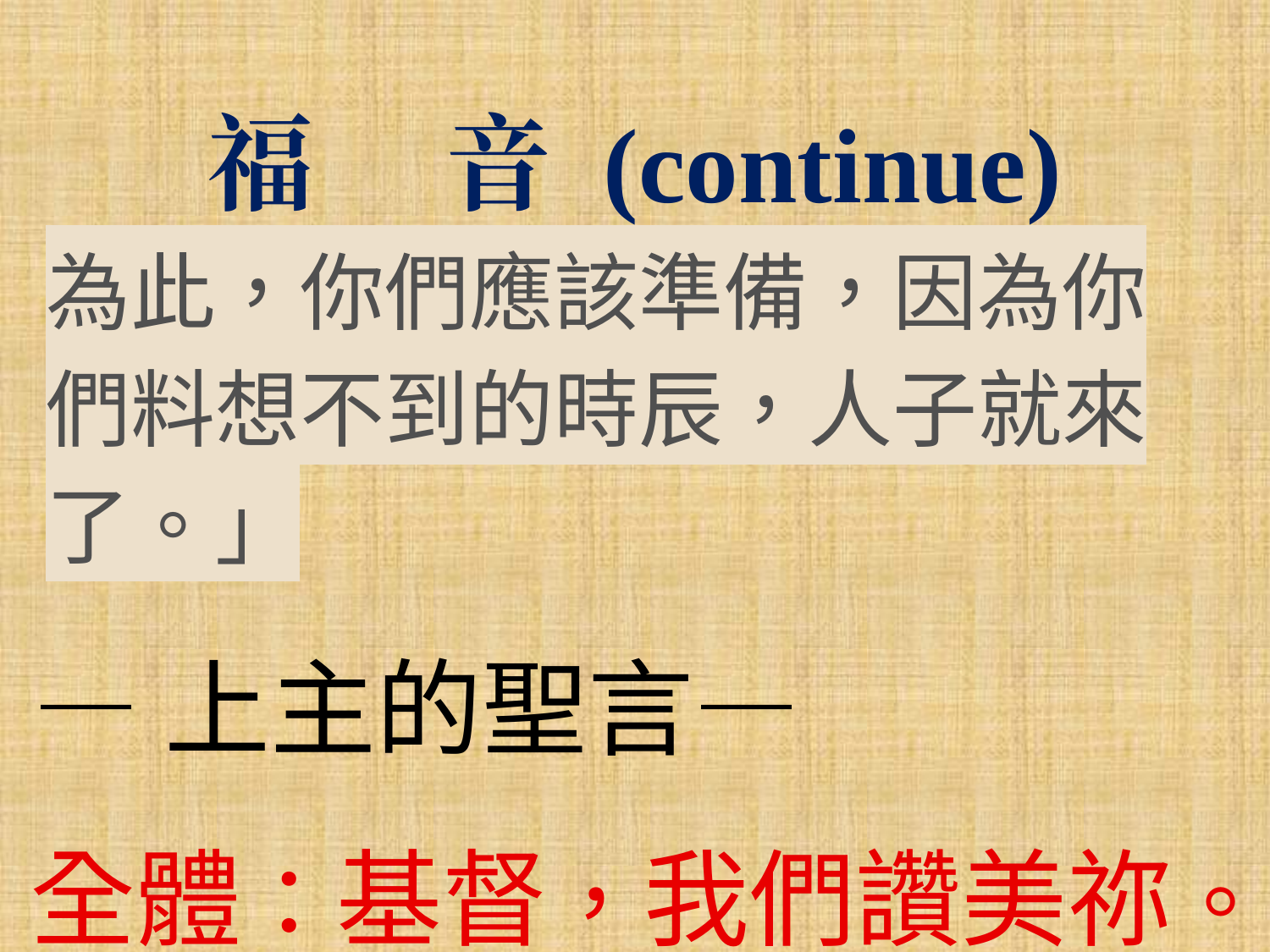

福     音 (continue)
為此，你們應該準備，因為你們料想不到的時辰，人子就來了。」
 —上主的聖言—
全體：基督，我們讚美祢。